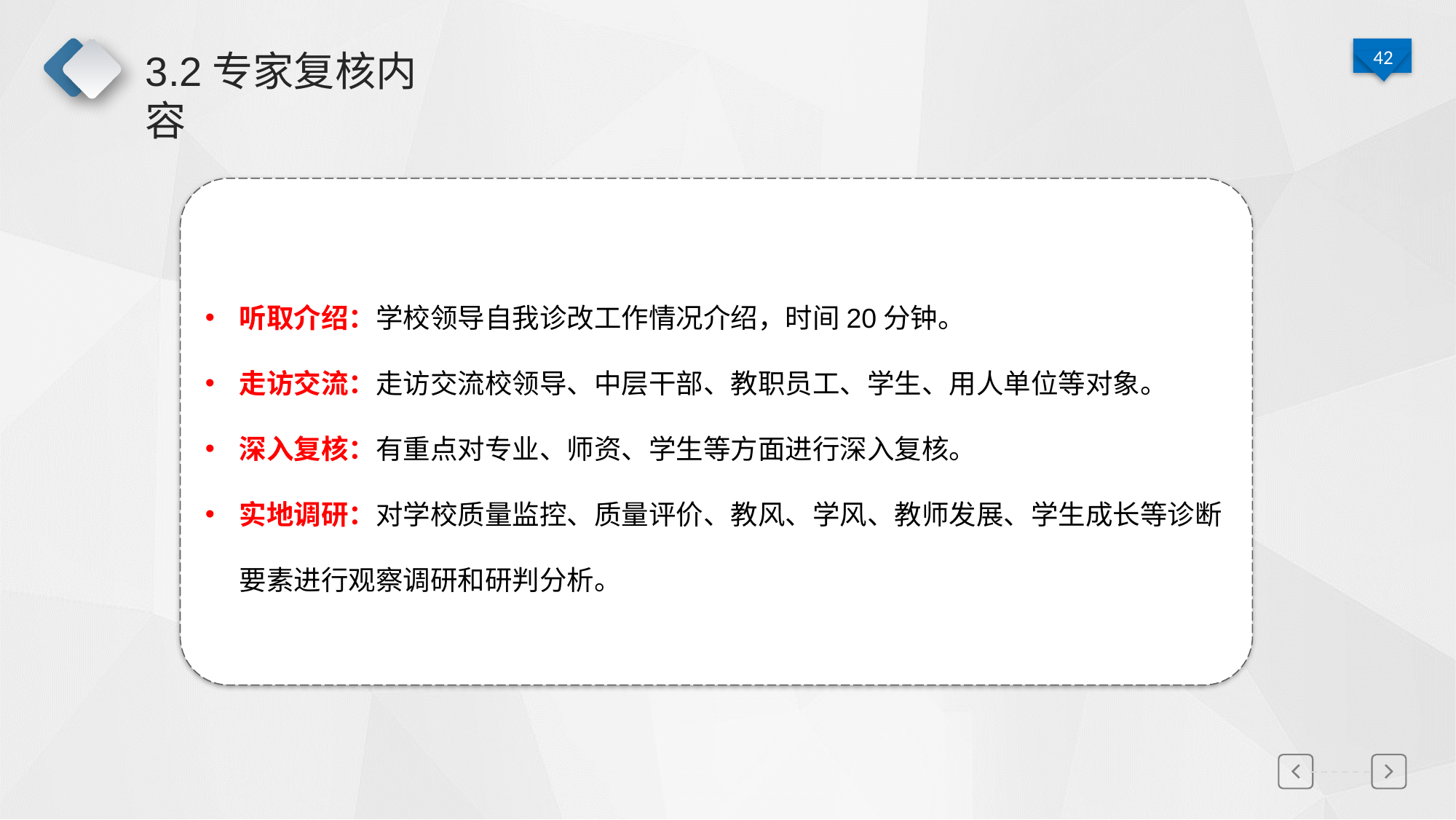

# 3.2专家复核内容
听取介绍：学校领导自我诊改工作情况介绍，时间20分钟。
走访交流：走访交流校领导、中层干部、教职员工、学生、用人单位等对象。
深入复核：有重点对专业、师资、学生等方面进行深入复核。
实地调研：对学校质量监控、质量评价、教风、学风、教师发展、学生成长等诊断要素进行观察调研和研判分析。
所用课时：6学时